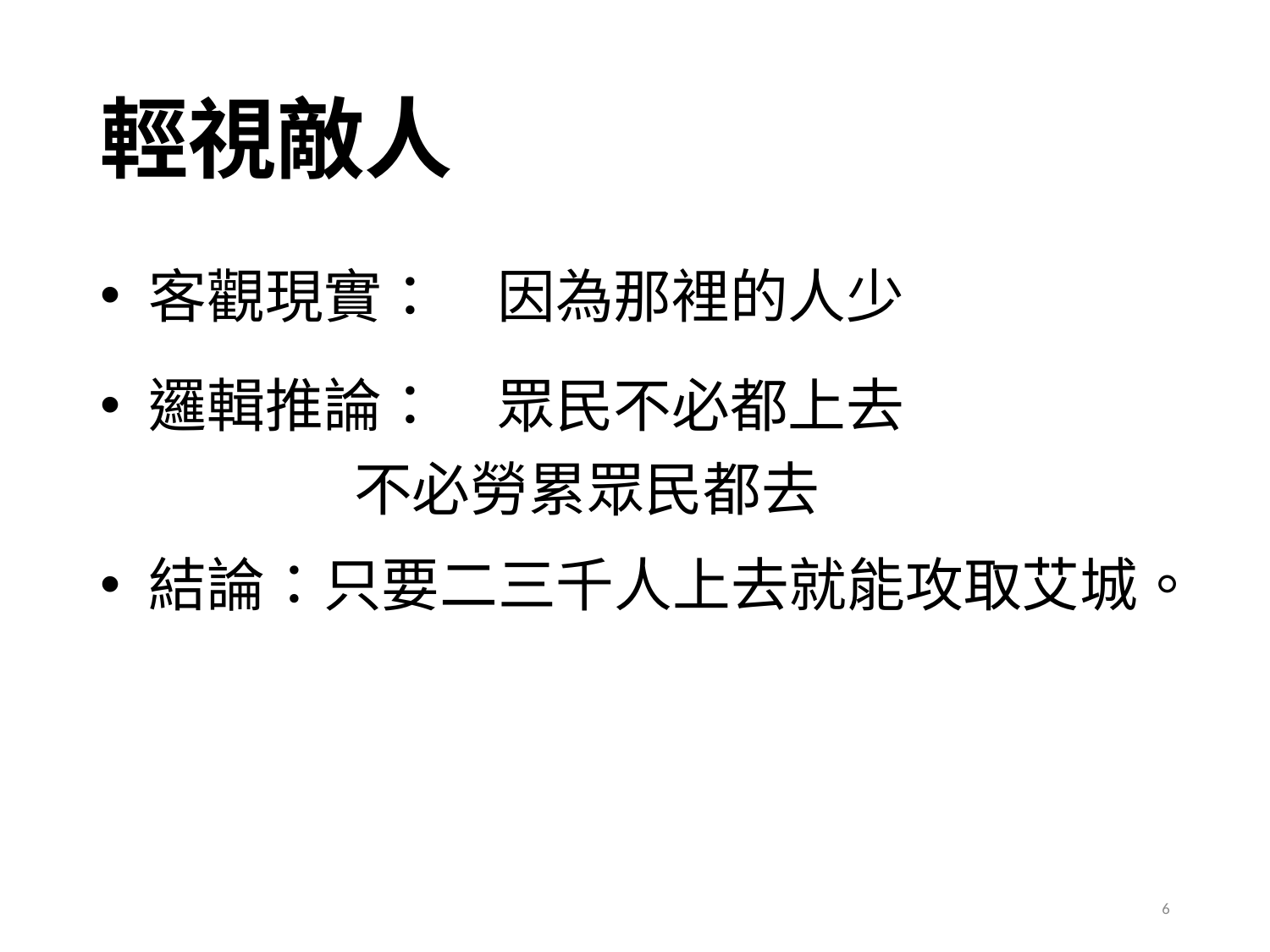

# 輕視敵人
客觀現實：	因為那裡的人少
邏輯推論：	眾民不必都上去
		不必勞累眾民都去
結論：只要二三千人上去就能攻取艾城。
6